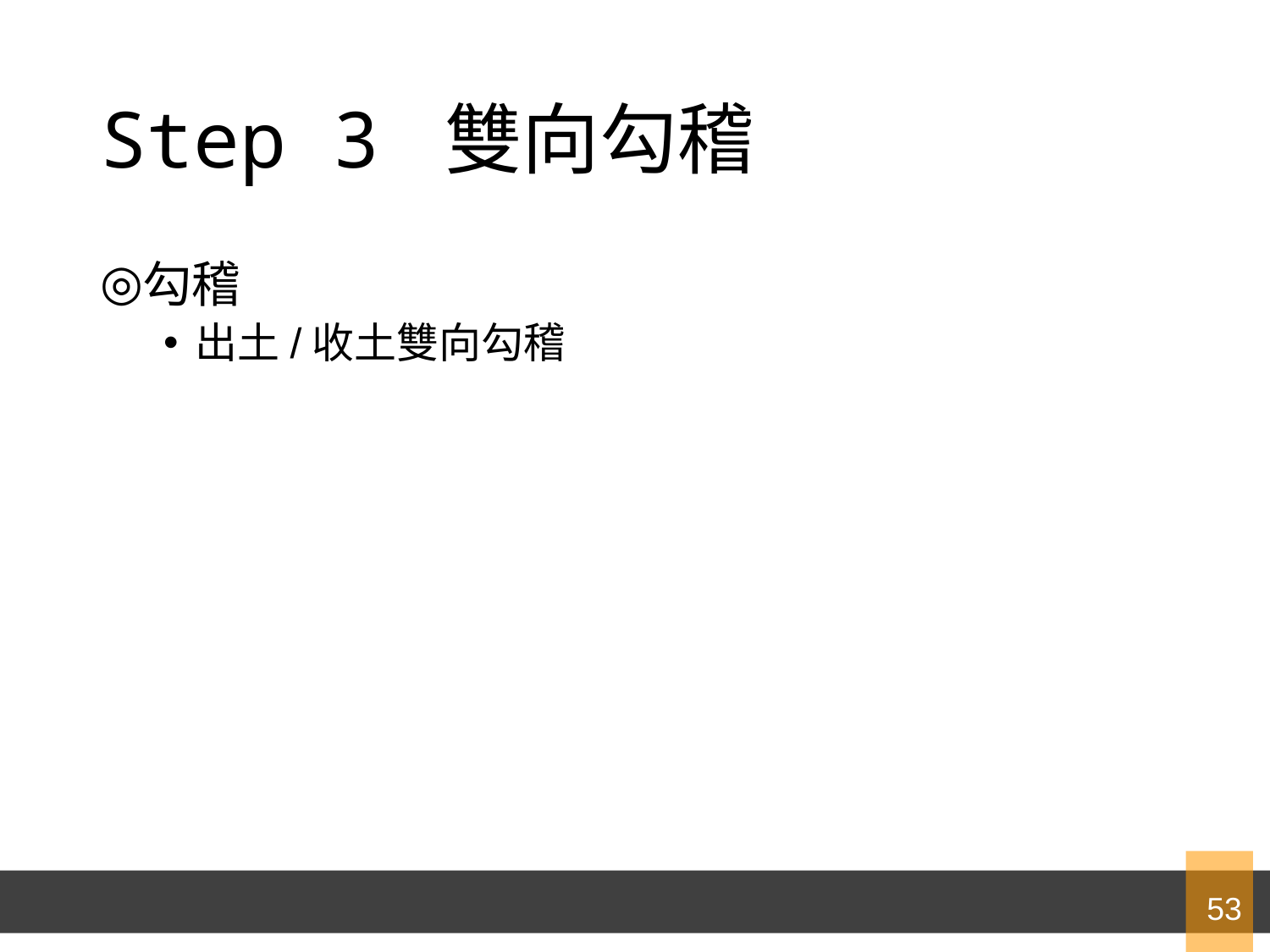

# Step 3 雙向勾稽
勾稽
出土/收土雙向勾稽

53